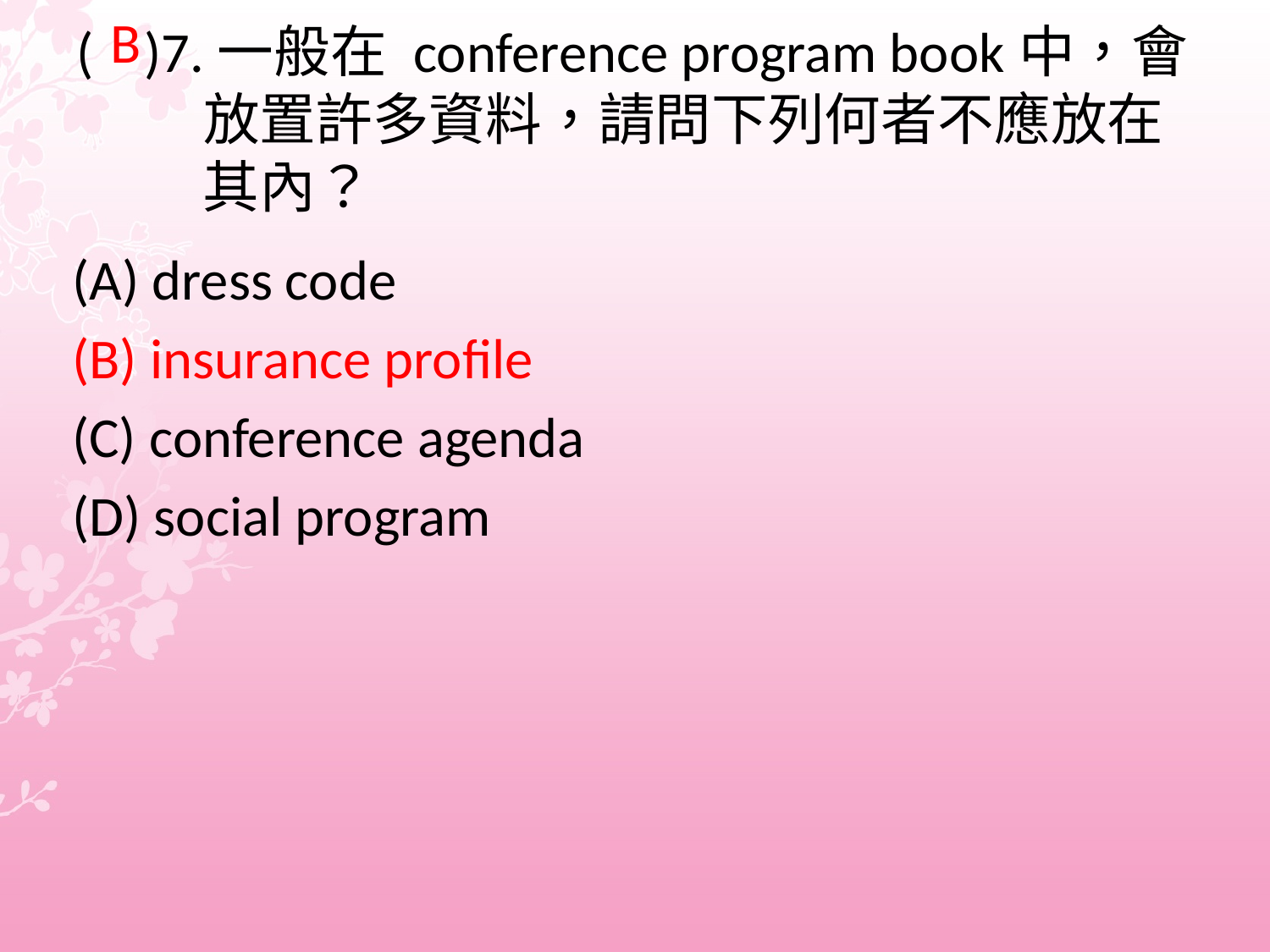

B

(A) dress code
(B) insurance profile
(C) conference agenda
(D) social program
# (    )7.一般在 conference program book中，會 放置許多資料，請問下列何者不應放在 其內？